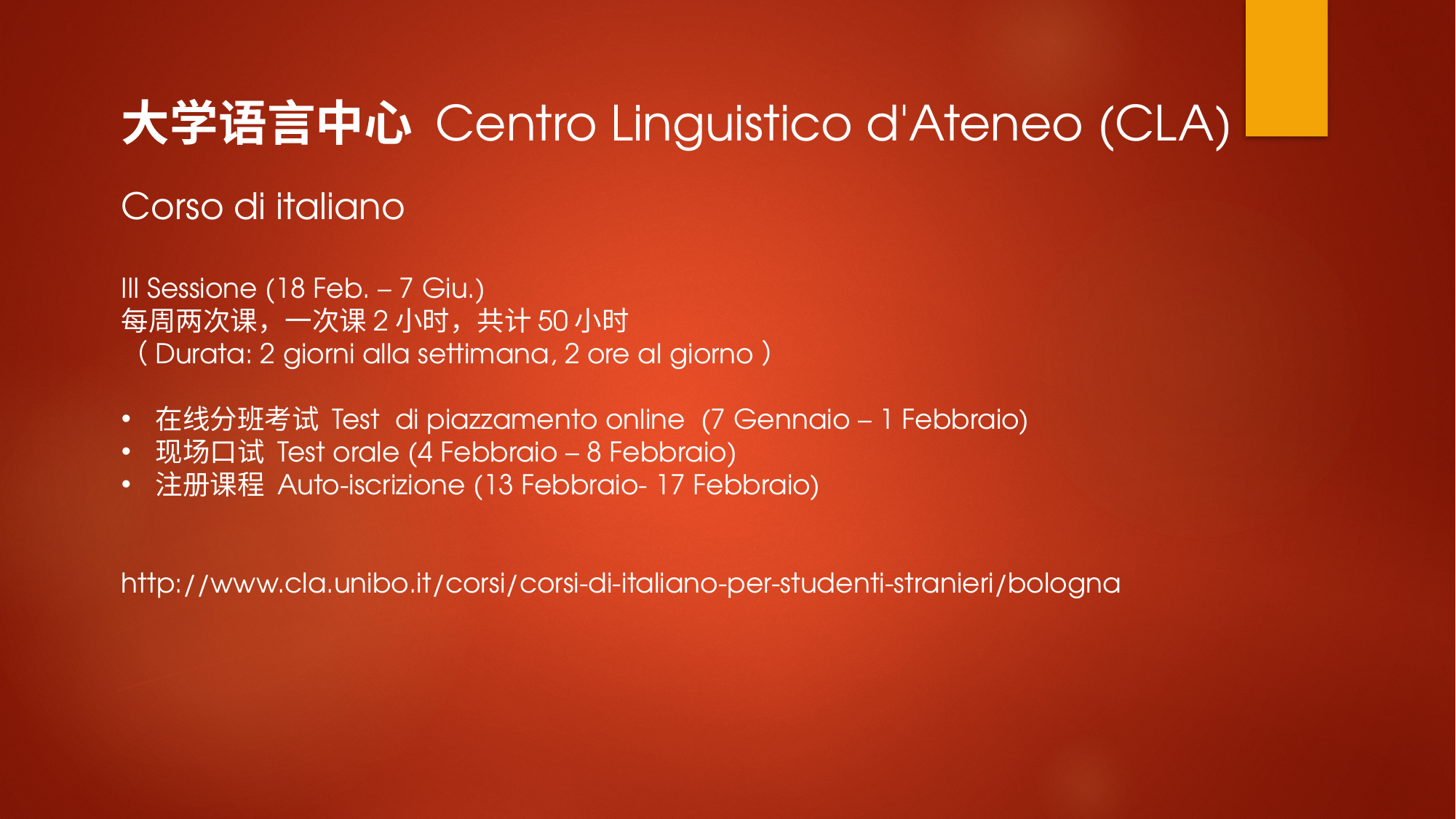

大学语言中心 Centro Linguistico d'Ateneo (CLA)

Corso di italiano

III Sessione (18 Feb. – 7 Giu.)
每周两次课，一次课2小时，共计50小时
（Durata: 2 giorni alla settimana, 2 ore al giorno）

在线分班考试 Test  di piazzamento online  (7 Gennaio – 1 Febbraio)
现场口试 Test orale (4 Febbraio – 8 Febbraio)
注册课程 Auto-iscrizione (13 Febbraio- 17 Febbraio)

http://www.cla.unibo.it/corsi/corsi-di-italiano-per-studenti-stranieri/bologna